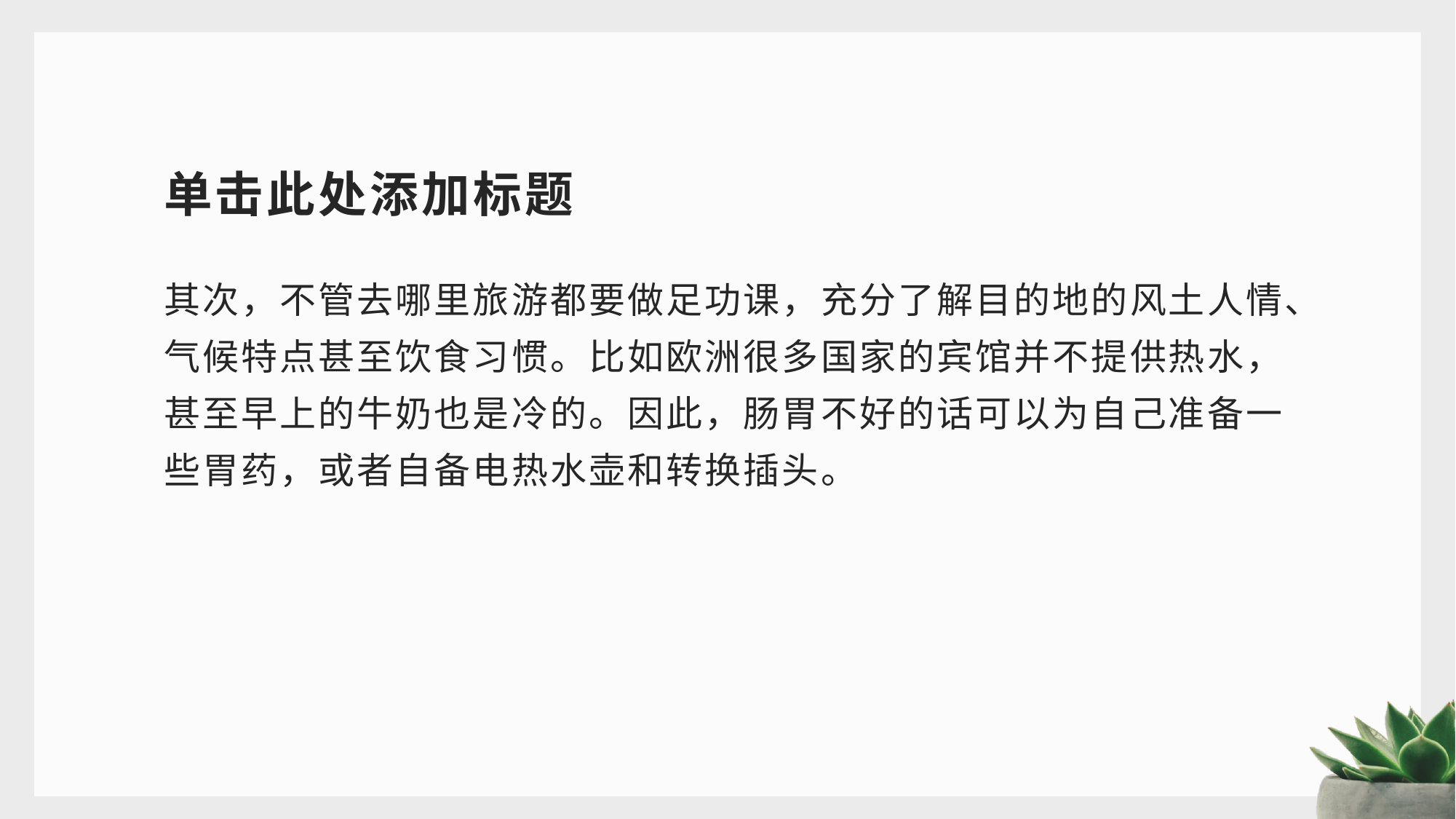

# 单击此处添加标题
其次，不管去哪里旅游都要做足功课，充分了解目的地的风土人情、气候特点甚至饮食习惯。比如欧洲很多国家的宾馆并不提供热水，甚至早上的牛奶也是冷的。因此，肠胃不好的话可以为自己准备一些胃药，或者自备电热水壶和转换插头。